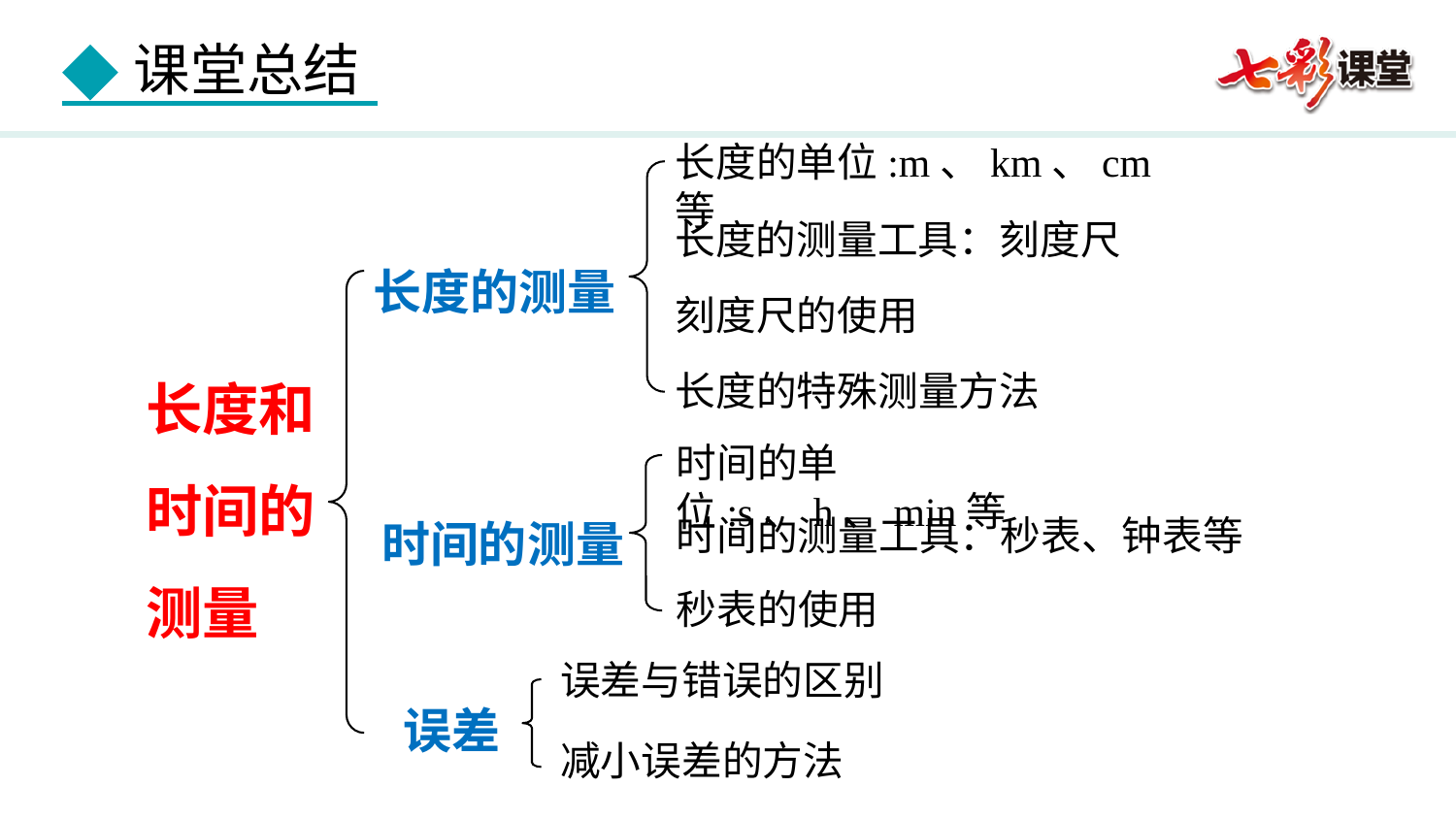

长度的单位:m、km、cm等

长度的测量工具：刻度尺
长度的测量
刻度尺的使用
长度的特殊测量方法

长度和
时间的
测量
时间的单位:s、h、min等

时间的测量
时间的测量工具：秒表、钟表等
秒表的使用
误差与错误的区别
误差

减小误差的方法